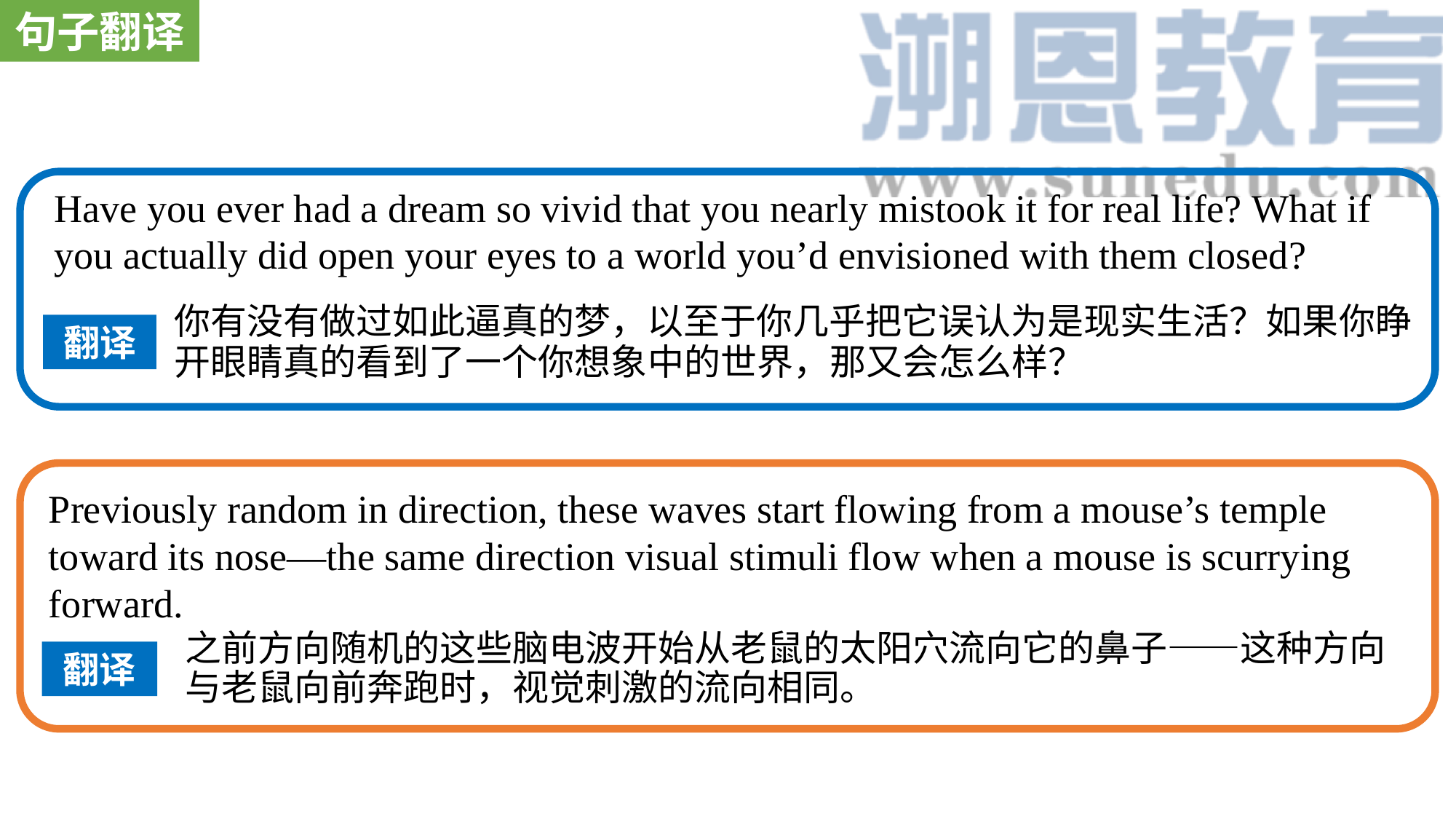

句子翻译

Have you ever had a dream so vivid that you nearly mistook it for real life? What if you actually did open your eyes to a world you’d envisioned with them closed?
你有没有做过如此逼真的梦，以至于你几乎把它误认为是现实生活？如果你睁开眼睛真的看到了一个你想象中的世界，那又会怎么样？
翻译

Previously random in direction, these waves start flowing from a mouse’s temple toward its nose—the same direction visual stimuli flow when a mouse is scurrying forward.
之前方向随机的这些脑电波开始从老鼠的太阳穴流向它的鼻子——这种方向与老鼠向前奔跑时，视觉刺激的流向相同。
翻译